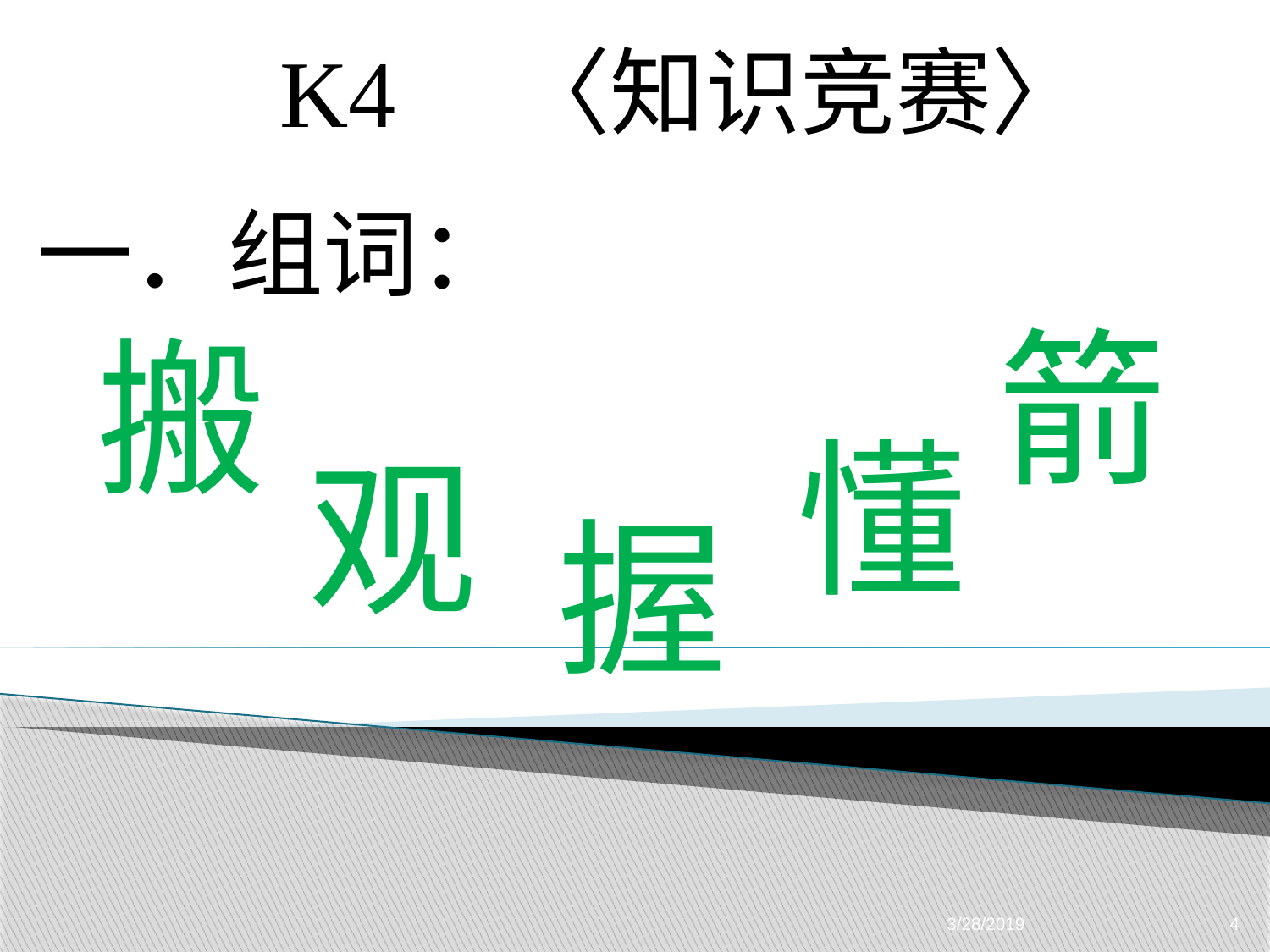

K4    〈知识竞赛〉
一．组词：
箭
搬
懂
观
握
3/28/2019
4